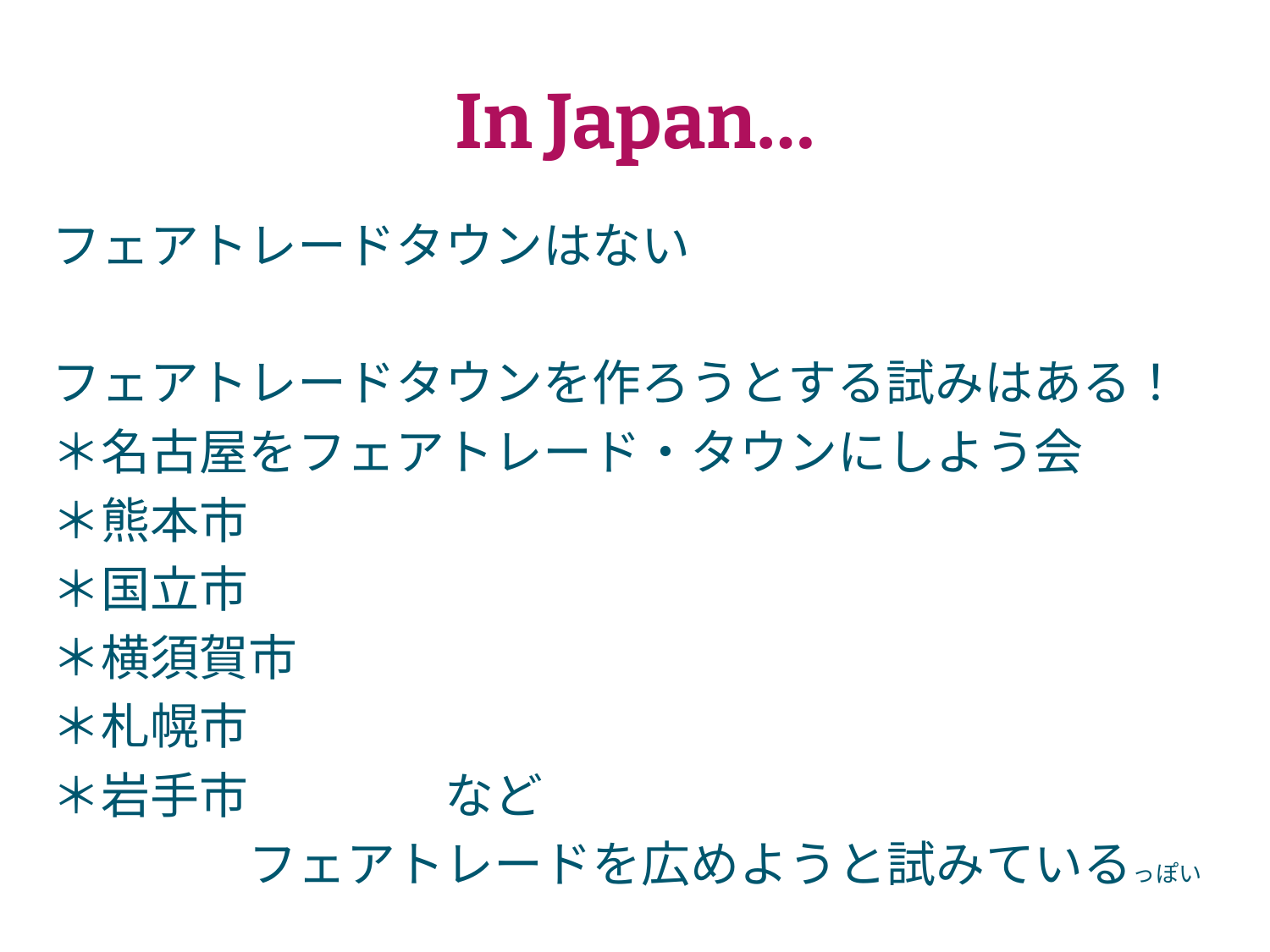

# In Japan…
フェアトレードタウンはない

フェアトレードタウンを作ろうとする試みはある！
＊名古屋をフェアトレード・タウンにしよう会
＊熊本市
＊国立市
＊横須賀市
＊札幌市
＊岩手市　　　　など
　　　　フェアトレードを広めようと試みているっぽい